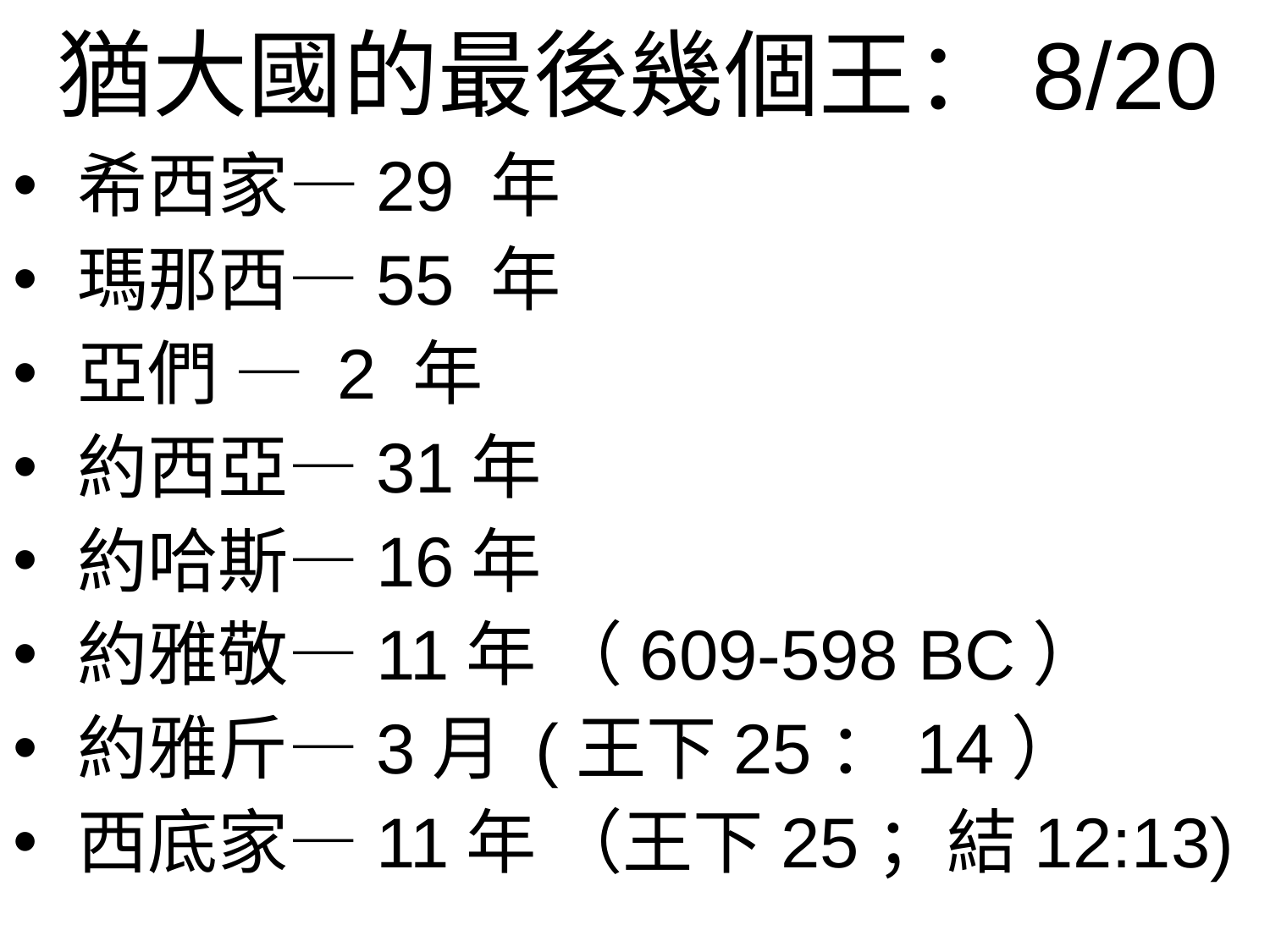

# 猶大國的最後幾個王：8/20
 希西家—29 年
 瑪那西—55 年
 亞們 — 2 年
 約西亞—31年
 約哈斯—16年
 約雅敬—11年 （609-598 BC）
 約雅斤—3月 (王下25：14）
 西底家—11年 （王下25；結12:13)